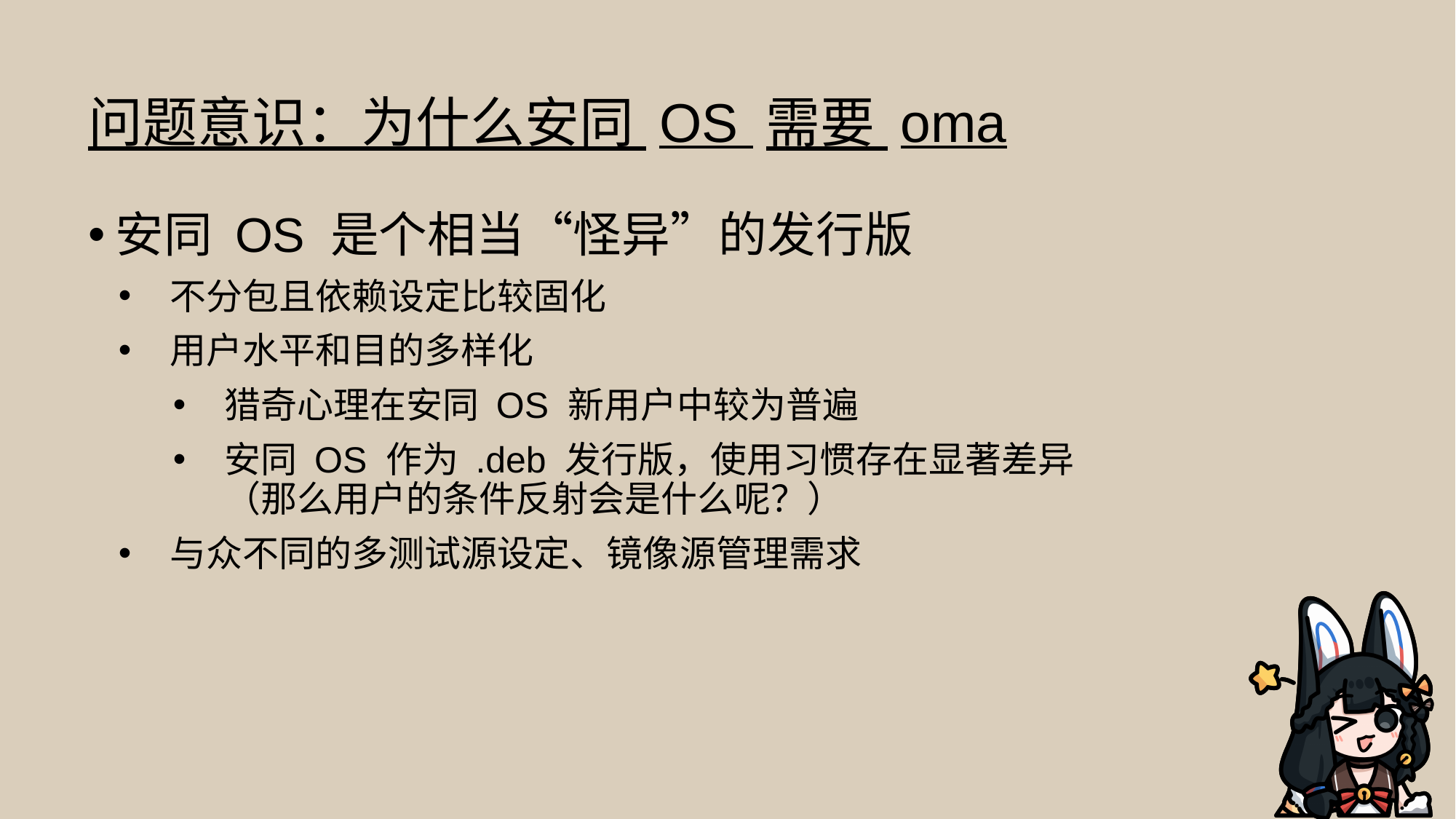

# 问题意识：为什么安同 OS 需要 oma
安同 OS 是个相当“怪异”的发行版
不分包且依赖设定比较固化
用户水平和目的多样化
猎奇心理在安同 OS 新用户中较为普遍
安同 OS 作为 .deb 发行版，使用习惯存在显著差异
（那么用户的条件反射会是什么呢？）
与众不同的多测试源设定、镜像源管理需求